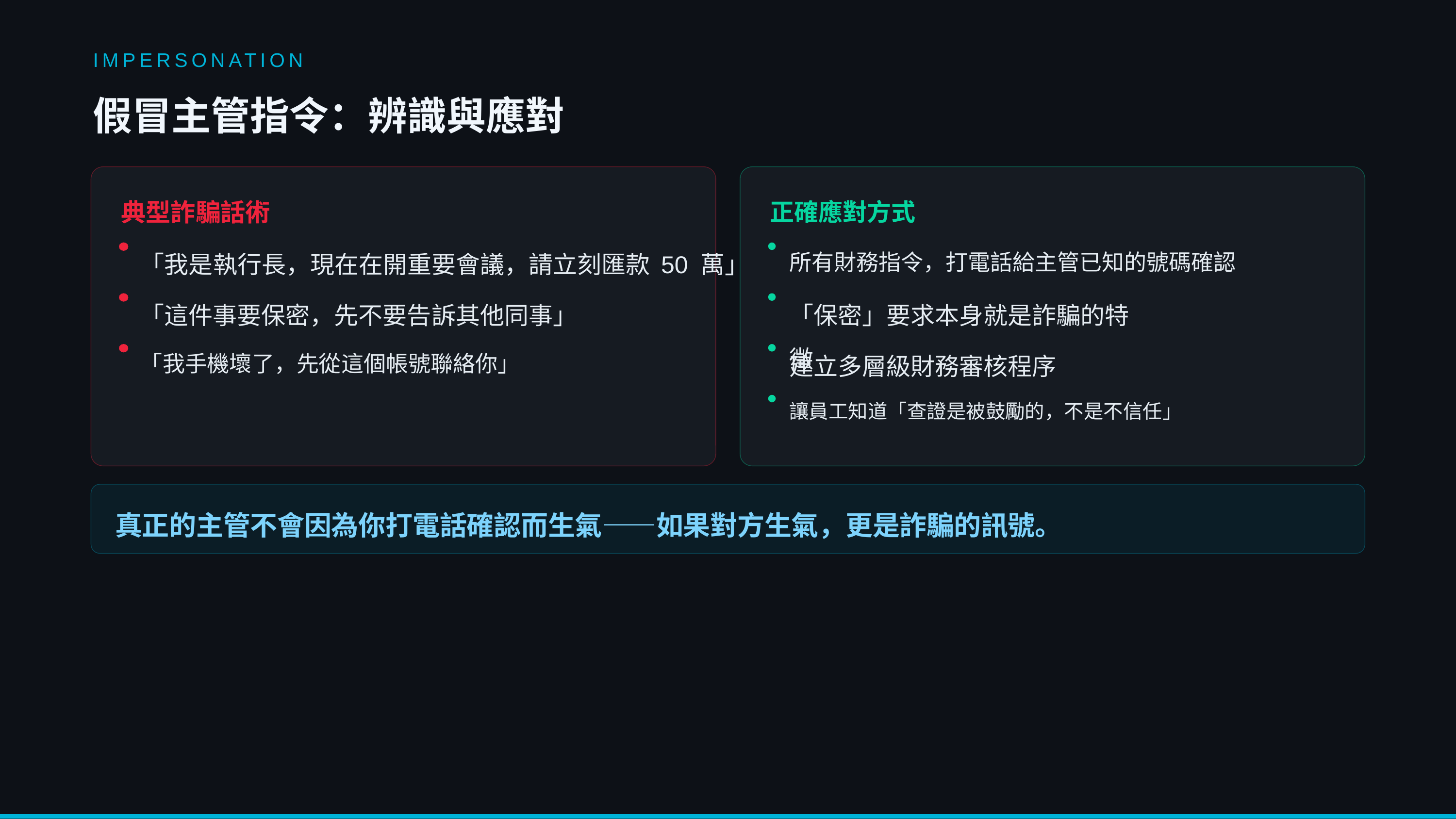

IMPERSONATION
假冒主管指令：辨識與應對

典型詐騙話術
正確應對方式
「我是執行長，現在在開重要會議，請立刻匯款 50 萬」
所有財務指令，打電話給主管已知的號碼確認

「這件事要保密，先不要告訴其他同事」
「保密」要求本身就是詐騙的特徵

「我手機壞了，先從這個帳號聯絡你」
建立多層級財務審核程序

讓員工知道「查證是被鼓勵的，不是不信任」

真正的主管不會因為你打電話確認而生氣——如果對方生氣，更是詐騙的訊號。